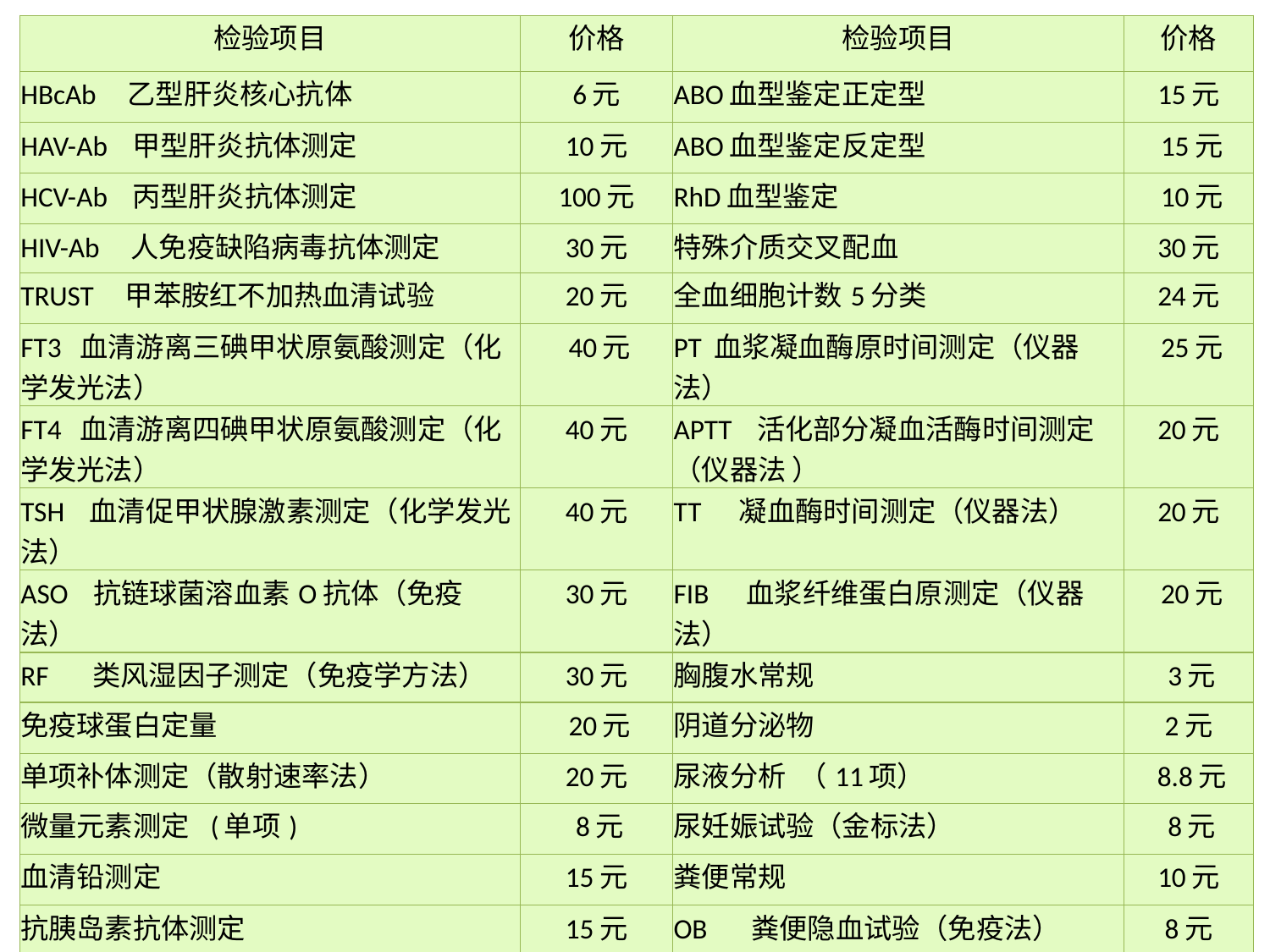

| 检验项目 | 价格 | 检验项目 | 价格 |
| --- | --- | --- | --- |
| HBcAb 乙型肝炎核心抗体 | 6元 | ABO血型鉴定正定型 | 15元 |
| HAV-Ab 甲型肝炎抗体测定 | 10元 | ABO血型鉴定反定型 | 15元 |
| HCV-Ab 丙型肝炎抗体测定 | 100元 | RhD血型鉴定 | 10元 |
| HIV-Ab 人免疫缺陷病毒抗体测定 | 30元 | 特殊介质交叉配血 | 30元 |
| TRUST 甲苯胺红不加热血清试验 | 20元 | 全血细胞计数5分类 | 24元 |
| FT3 血清游离三碘甲状原氨酸测定（化学发光法） | 40元 | PT 血浆凝血酶原时间测定（仪器法） | 25元 |
| FT4 血清游离四碘甲状原氨酸测定（化学发光法） | 40元 | APTT 活化部分凝血活酶时间测定（仪器法 ） | 20元 |
| TSH 血清促甲状腺激素测定（化学发光法） | 40元 | TT 凝血酶时间测定（仪器法） | 20元 |
| ASO 抗链球菌溶血素O抗体（免疫法） | 30元 | FIB 血浆纤维蛋白原测定（仪器法） | 20元 |
| RF 类风湿因子测定（免疫学方法） | 30元 | 胸腹水常规 | 3元 |
| 免疫球蛋白定量 | 20元 | 阴道分泌物 | 2元 |
| 单项补体测定（散射速率法） | 20元 | 尿液分析 （11项） | 8.8元 |
| 微量元素测定 (单项) | 8元 | 尿妊娠试验（金标法） | 8元 |
| 血清铅测定 | 15元 | 粪便常规 | 10元 |
| 抗胰岛素抗体测定 | 15元 | OB 粪便隐血试验（免疫法） | 8元 |
| NSE 神经元特异性烯醇化酶测定（化学发光法） | 35元 | ESR 红细胞沉降率测定（仪器法） | 5元 |